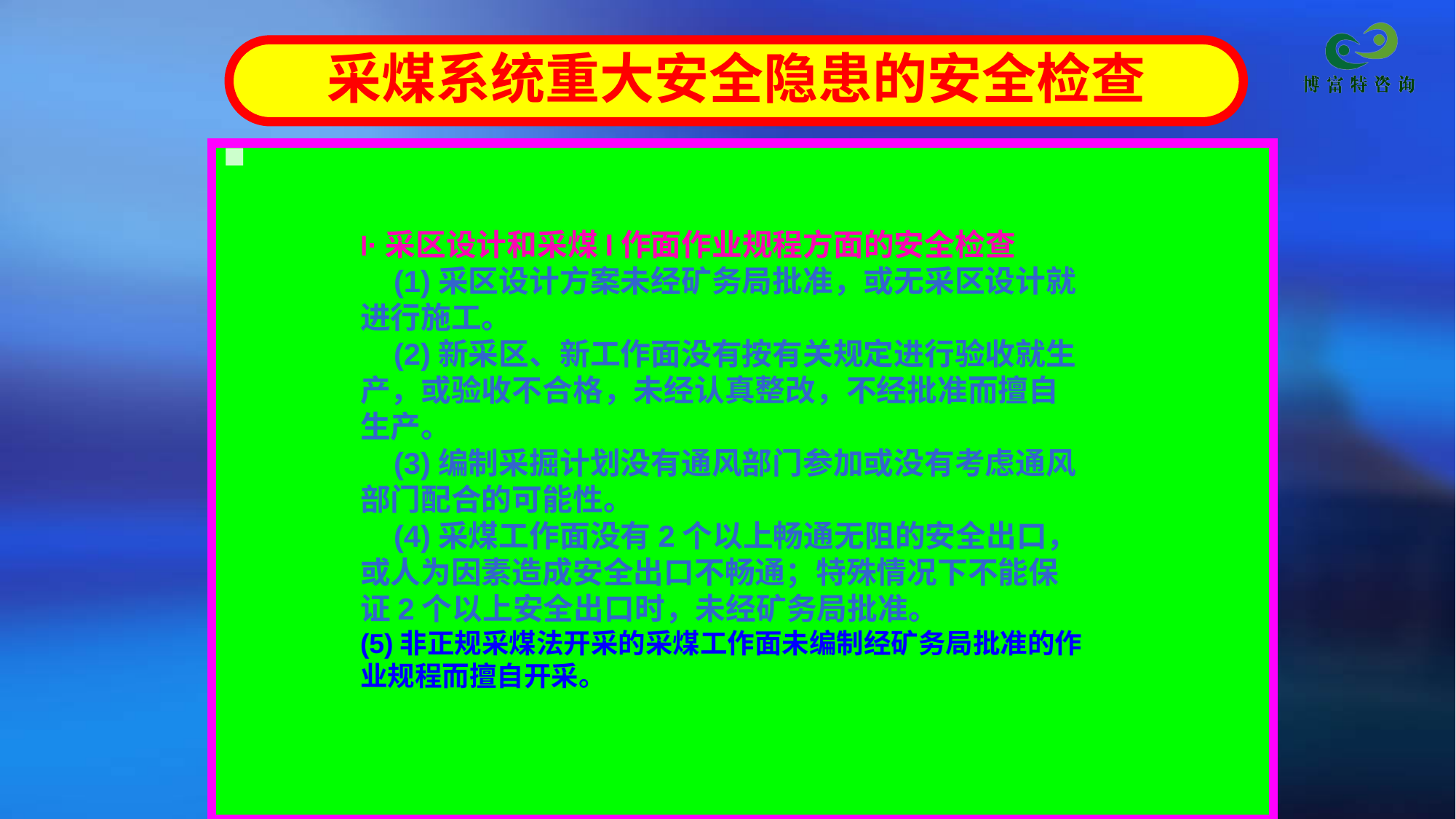

采煤系统重大安全隐患的安全检查

l·采区设计和采煤I作面作业规程方面的安全检查
    (1)采区设计方案未经矿务局批准，或无采区设计就进行施工。
    (2)新采区、新工作面没有按有关规定进行验收就生产，或验收不合格，未经认真整改，不经批准而擅自生产。
    (3)编制采掘计划没有通风部门参加或没有考虑通风部门配合的可能性。
    (4)采煤工作面没有2个以上畅通无阻的安全出口，或人为因素造成安全出口不畅通；特殊情况下不能保证2个以上安全出口时，未经矿务局批准。
(5)非正规采煤法开采的采煤工作面未编制经矿务局批准的作业规程而擅自开采。

                                      17